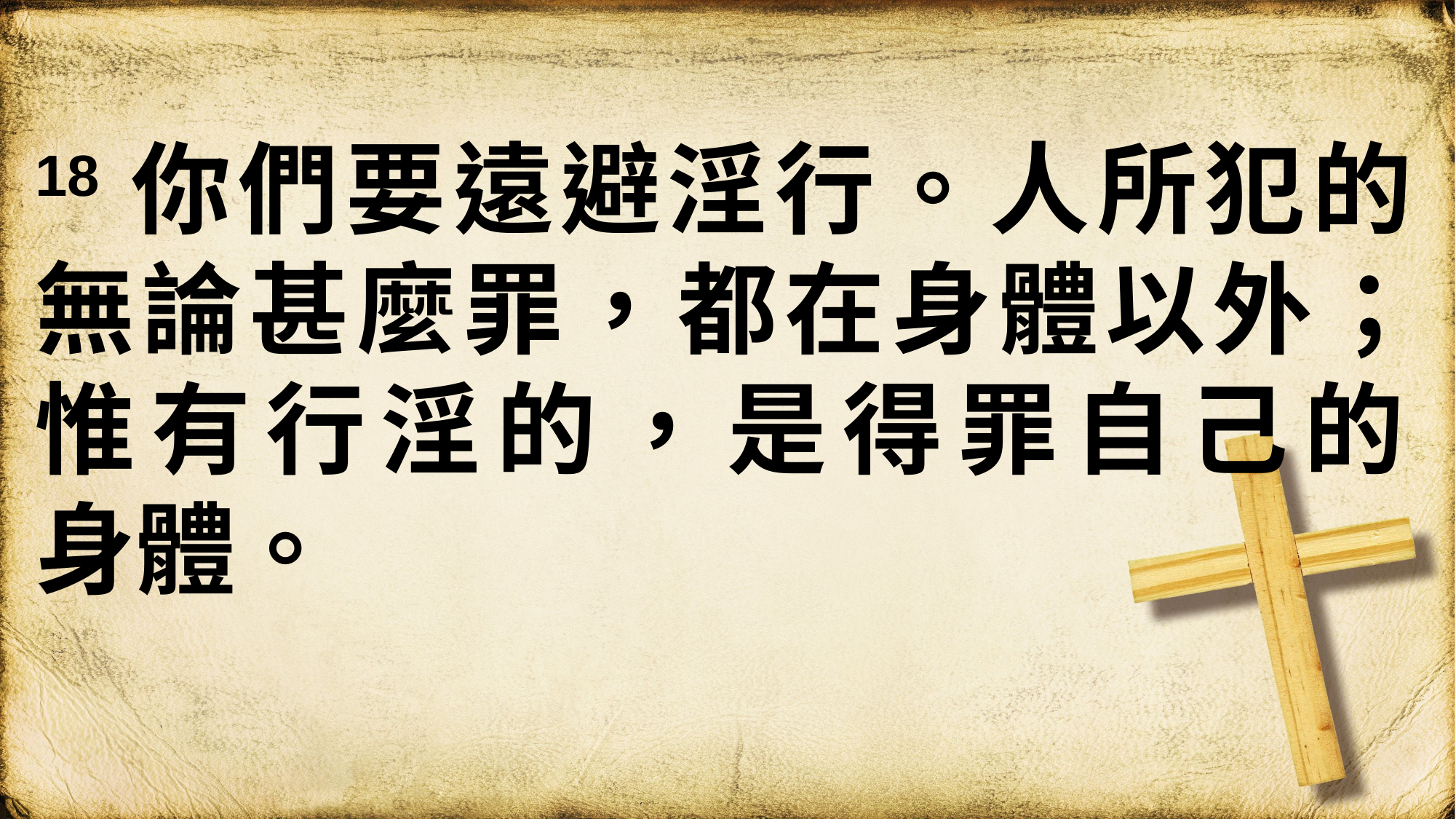

18你們要遠避淫行。人所犯的，無論甚麼罪，都在身體以外；惟有行淫的，是得罪自己的
身體。